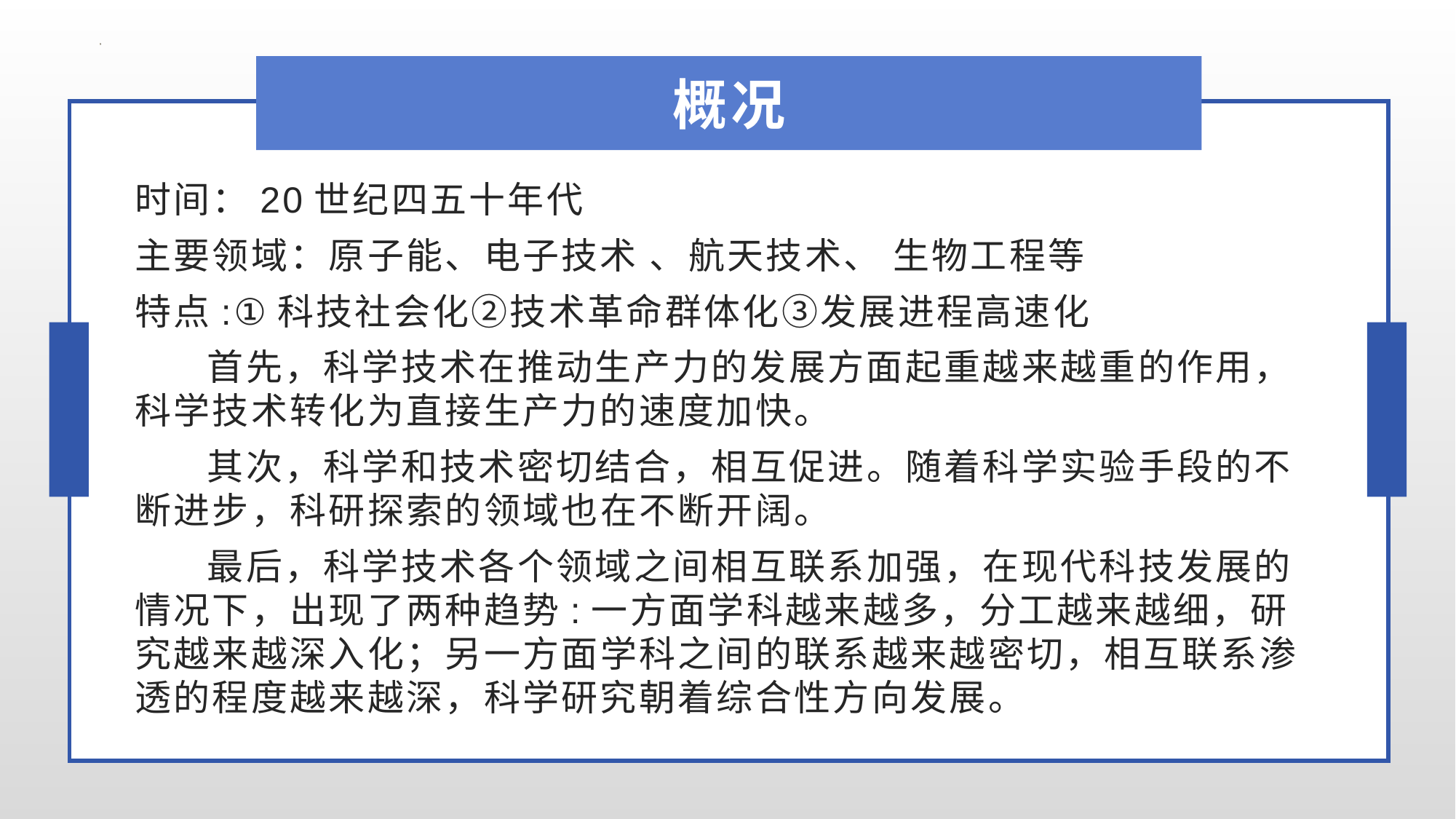

概况

时间：20世纪四五十年代
主要领域：原子能、电子技术 、航天技术、 生物工程等
特点:①科技社会化②技术革命群体化③发展进程高速化
      首先，科学技术在推动生产力的发展方面起重越来越重的作用，科学技术转化为直接生产力的速度加快。
      其次，科学和技术密切结合，相互促进。随着科学实验手段的不断进步，科研探索的领域也在不断开阔。
      最后，科学技术各个领域之间相互联系加强，在现代科技发展的情况下，出现了两种趋势:一方面学科越来越多，分工越来越细，研究越来越深入化；另一方面学科之间的联系越来越密切，相互联系渗透的程度越来越深，科学研究朝着综合性方向发展。